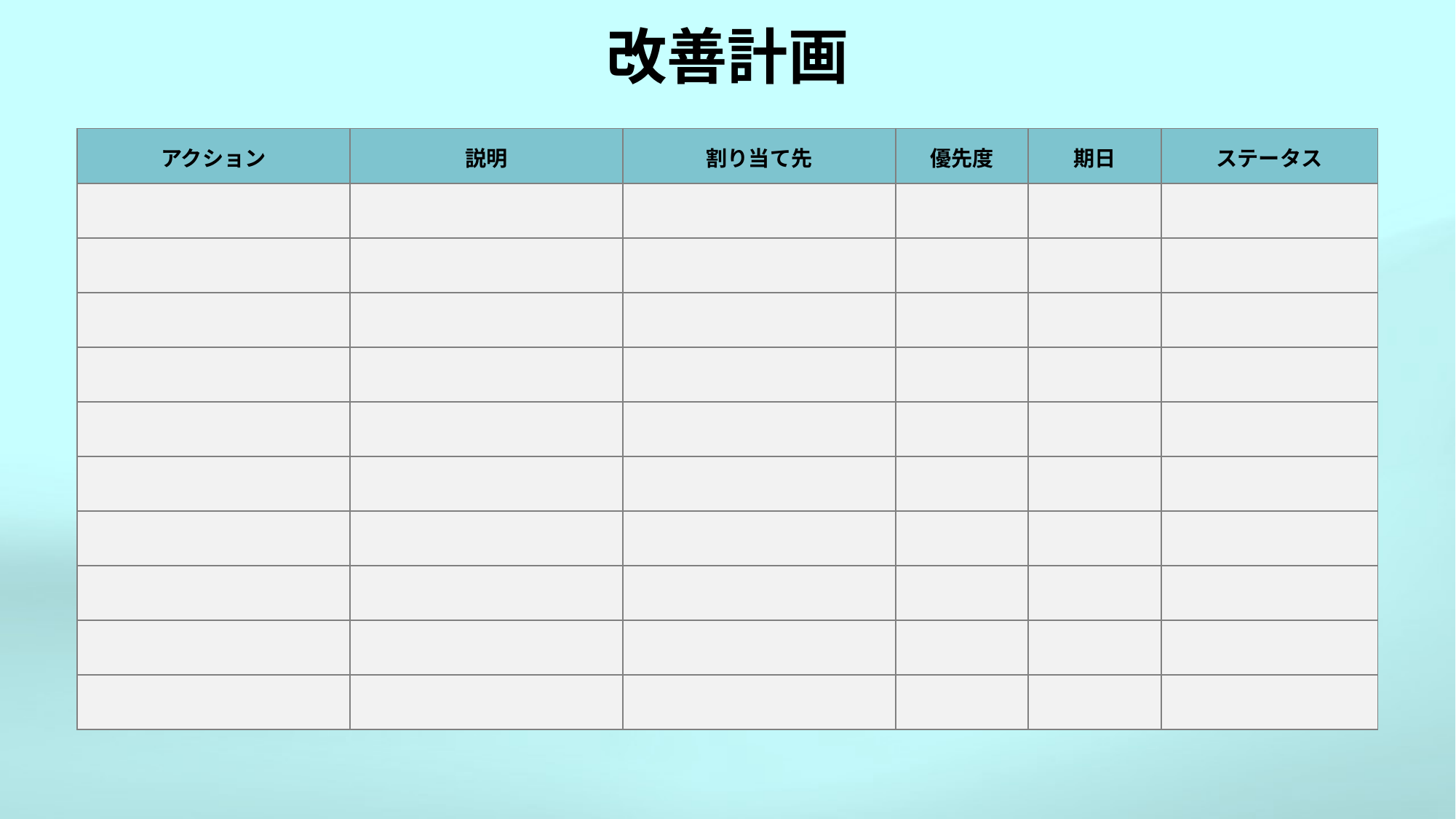

# 改善計画
| アクション | 説明 | 割り当て先 | 優先度 | 期日 | ステータス |
| --- | --- | --- | --- | --- | --- |
|  |  |  |  |  |  |
|  |  |  |  |  |  |
|  |  |  |  |  |  |
|  |  |  |  |  |  |
|  |  |  |  |  |  |
|  |  |  |  |  |  |
|  |  |  |  |  |  |
|  |  |  |  |  |  |
|  |  |  |  |  |  |
|  |  |  |  |  |  |